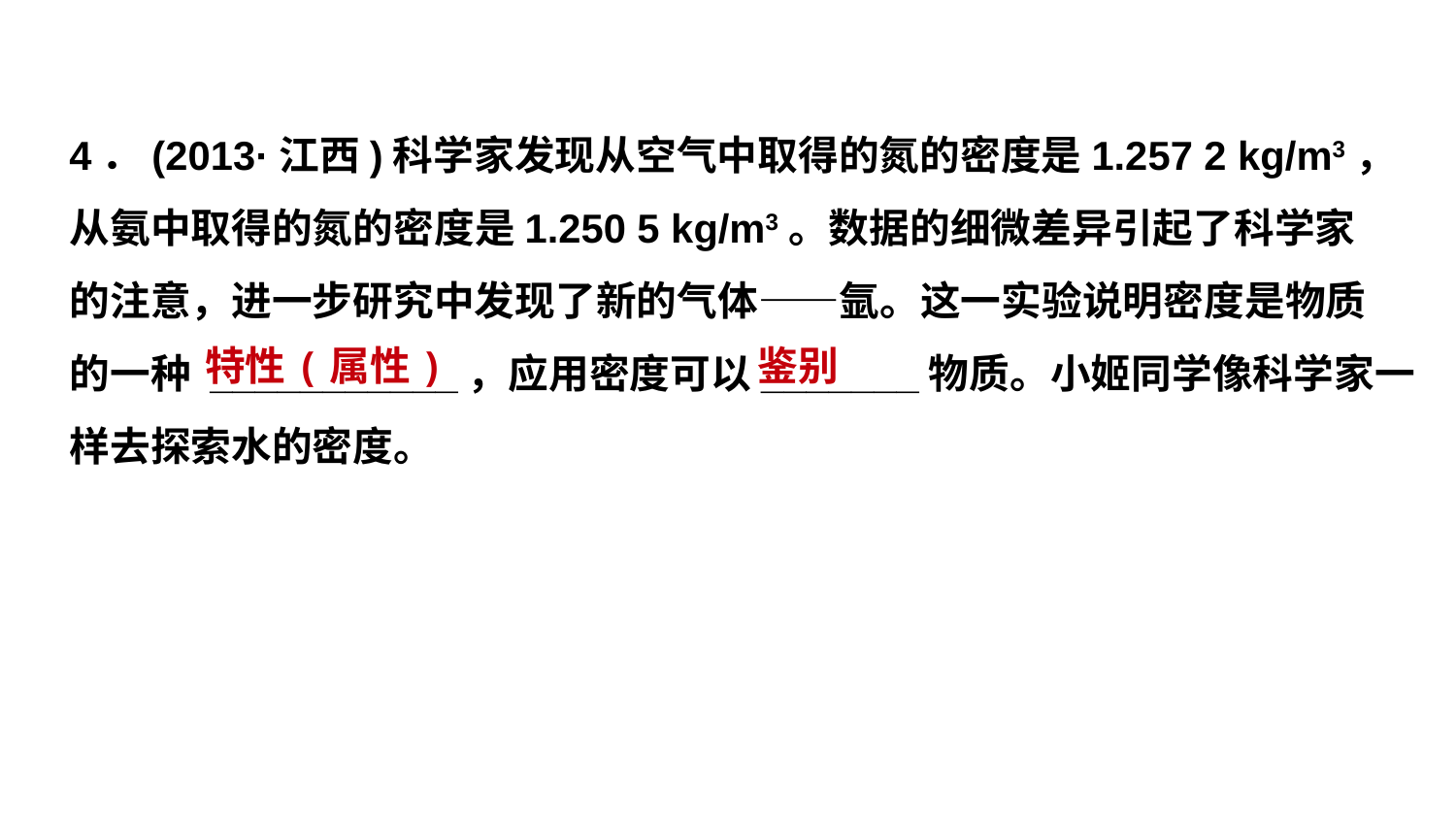

4．(2013·江西)科学家发现从空气中取得的氮的密度是1.257 2 kg/m3，
从氨中取得的氮的密度是1.250 5 kg/m3。数据的细微差异引起了科学家
的注意，进一步研究中发现了新的气体——氩。这一实验说明密度是物质
的一种 ___________，应用密度可以_______物质。小姬同学像科学家一
样去探索水的密度。
特性(属性)
 鉴别